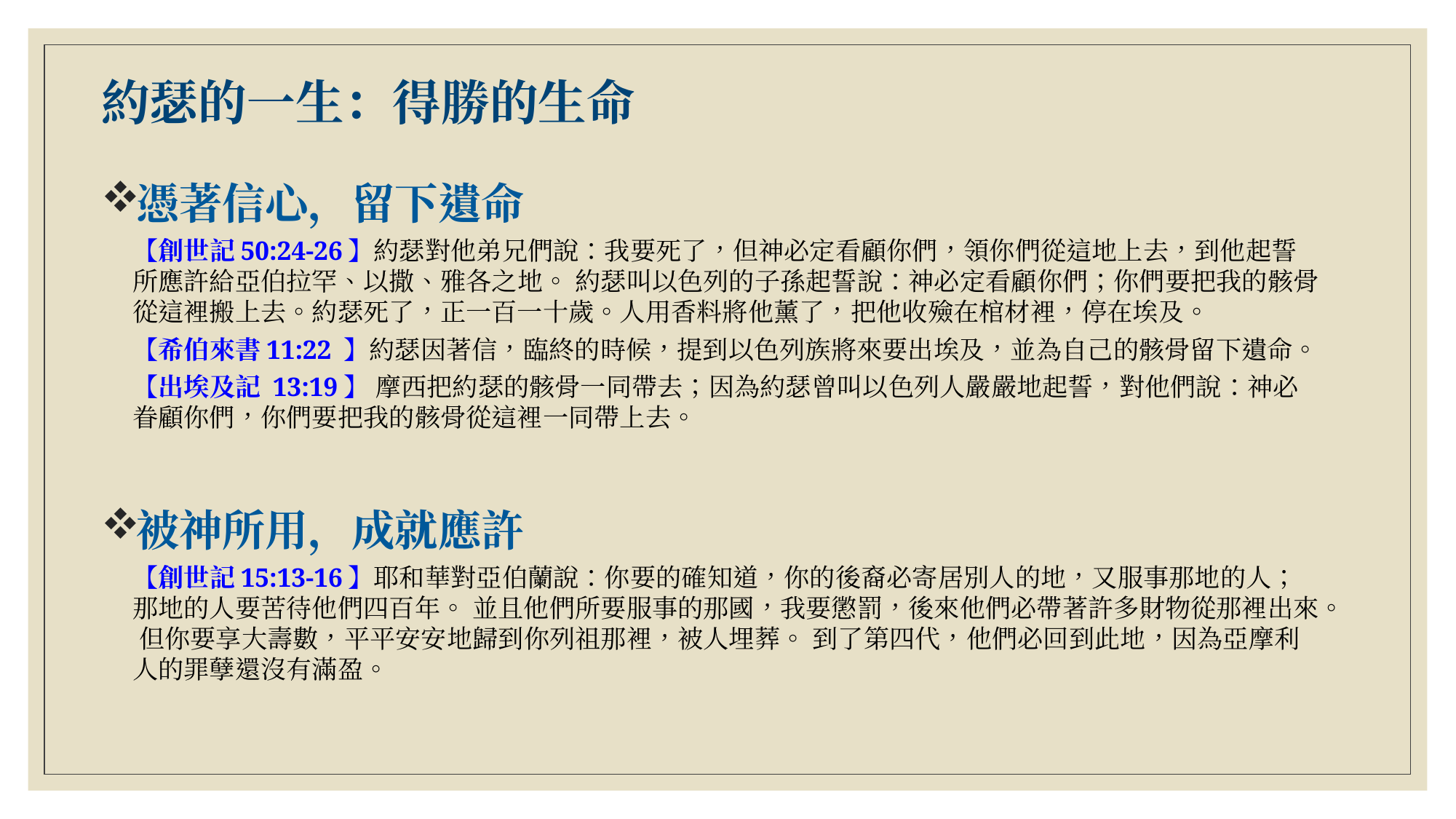

# 約瑟的一生：得勝的生命
憑著信心，留下遺命
【創世記50:24-26】約瑟對他弟兄們說：我要死了，但神必定看顧你們，領你們從這地上去，到他起誓所應許給亞伯拉罕、以撒、雅各之地。 約瑟叫以色列的子孫起誓說：神必定看顧你們；你們要把我的骸骨從這裡搬上去。約瑟死了，正一百一十歲。人用香料將他薰了，把他收殮在棺材裡，停在埃及。
【希伯來書11:22 】約瑟因著信，臨終的時候，提到以色列族將來要出埃及，並為自己的骸骨留下遺命。
【出埃及記 13:19】 摩西把約瑟的骸骨一同帶去；因為約瑟曾叫以色列人嚴嚴地起誓，對他們說：神必眷顧你們，你們要把我的骸骨從這裡一同帶上去。

被神所用，成就應許
【創世記15:13-16】耶和華對亞伯蘭說：你要的確知道，你的後裔必寄居別人的地，又服事那地的人；那地的人要苦待他們四百年。 並且他們所要服事的那國，我要懲罰，後來他們必帶著許多財物從那裡出來。 但你要享大壽數，平平安安地歸到你列祖那裡，被人埋葬。 到了第四代，他們必回到此地，因為亞摩利人的罪孽還沒有滿盈。